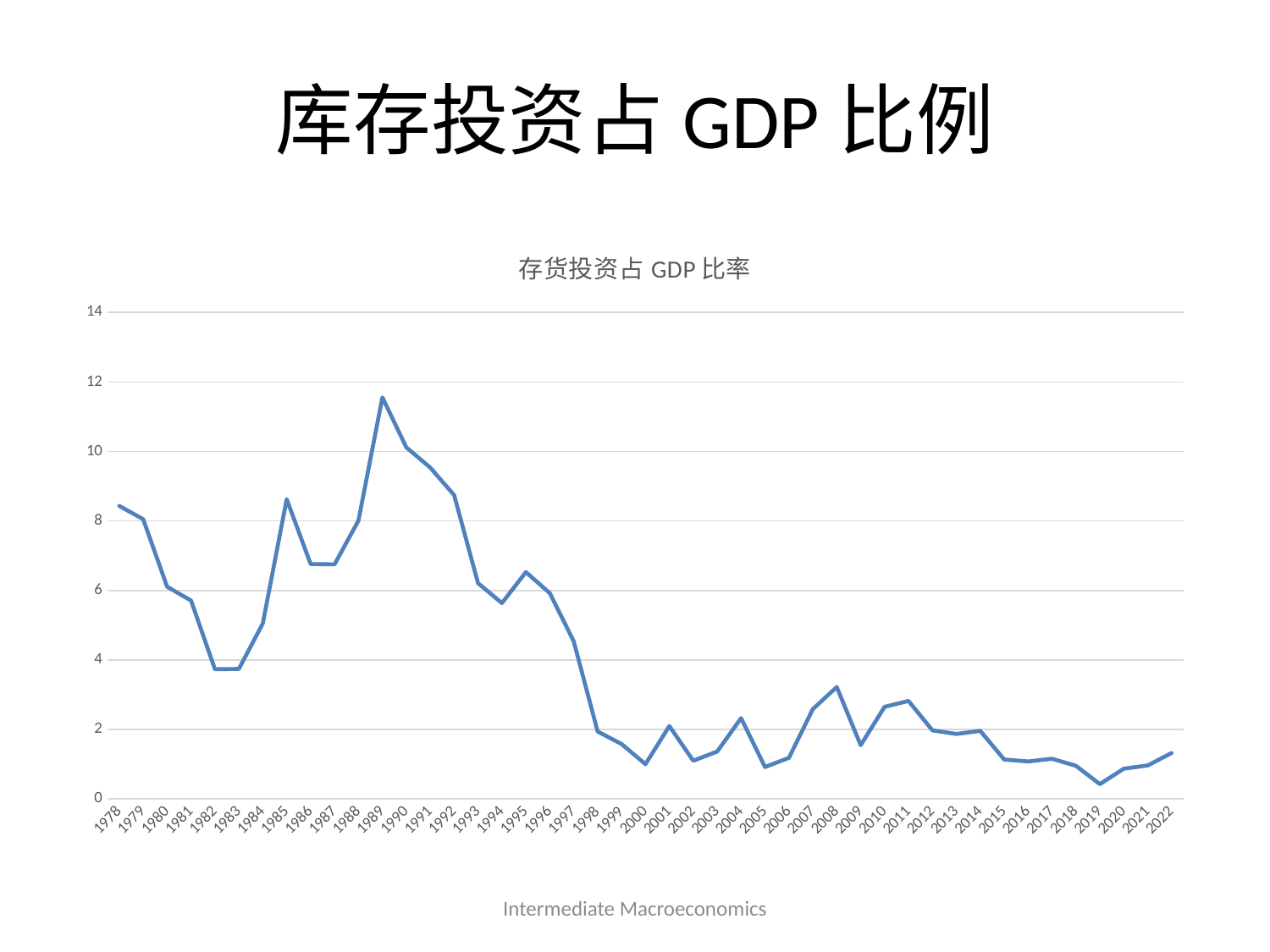

# 库存投资占GDP比例

### Chart:

| Category | 存货投资占GDP比率 |
|---|---|
| 28855 | 8.431444085124033 |
| 29220 | 8.049767970663925 |
| 29586 | 6.107231866413364 |
| 29951 | 5.707498796643774 |
| 30316 | 3.7316772745172146 |
| 30681 | 3.740328417208289 |
| 31047 | 5.049289153898837 |
| 31412 | 8.624209506864247 |
| 31777 | 6.7582441393466866 |
| 32142 | 6.749456182099986 |
| 32508 | 8.009623416780231 |
| 32873 | 11.555032948152713 |
| 33238 | 10.117425143101858 |
| 33603 | 9.536232027861793 |
| 33969 | 8.74197440223161 |
| 34334 | 6.207840109709577 |
| 34699 | 5.635987891027878 |
| 35064 | 6.52756131758945 |
| 35430 | 5.922158591157229 |
| 35795 | 4.536878534945876 |
| 36160 | 1.940304896453314 |
| 36525 | 1.5807739300135526 |
| 36891 | 1.000411199955407 |
| 37256 | 2.0970509144834475 |
| 37621 | 1.0986041922009457 |
| 37986 | 1.36518039865543 |
| 38352 | 2.324493156677973 |
| 38717 | 0.9186731754350774 |
| 39082 | 1.1839924580020984 |
| 39447 | 2.5858244818173444 |
| 39813 | 3.219719820961188 |
| 40178 | 1.5485191260583957 |
| 40543 | 2.650088452119545 |
| 40908 | 2.820906897611032 |
| 41274 | 1.973748006100897 |
| 41639 | 1.8695232103508936 |
| 42004 | 1.9587742290966037 |
| 42369 | 1.135146738261268 |
| 42735 | 1.0796116318787714 |
| 43100 | 1.1563553737753005 |
| 43465 | 0.9540836693265171 |
| 43830 | 0.4267075675568787 |
| 44196 | 0.8702410982928217 |
| 44561 | 0.9642766903996203 |
| 44926 | 1.3222054128696938 |
Intermediate Macroeconomics